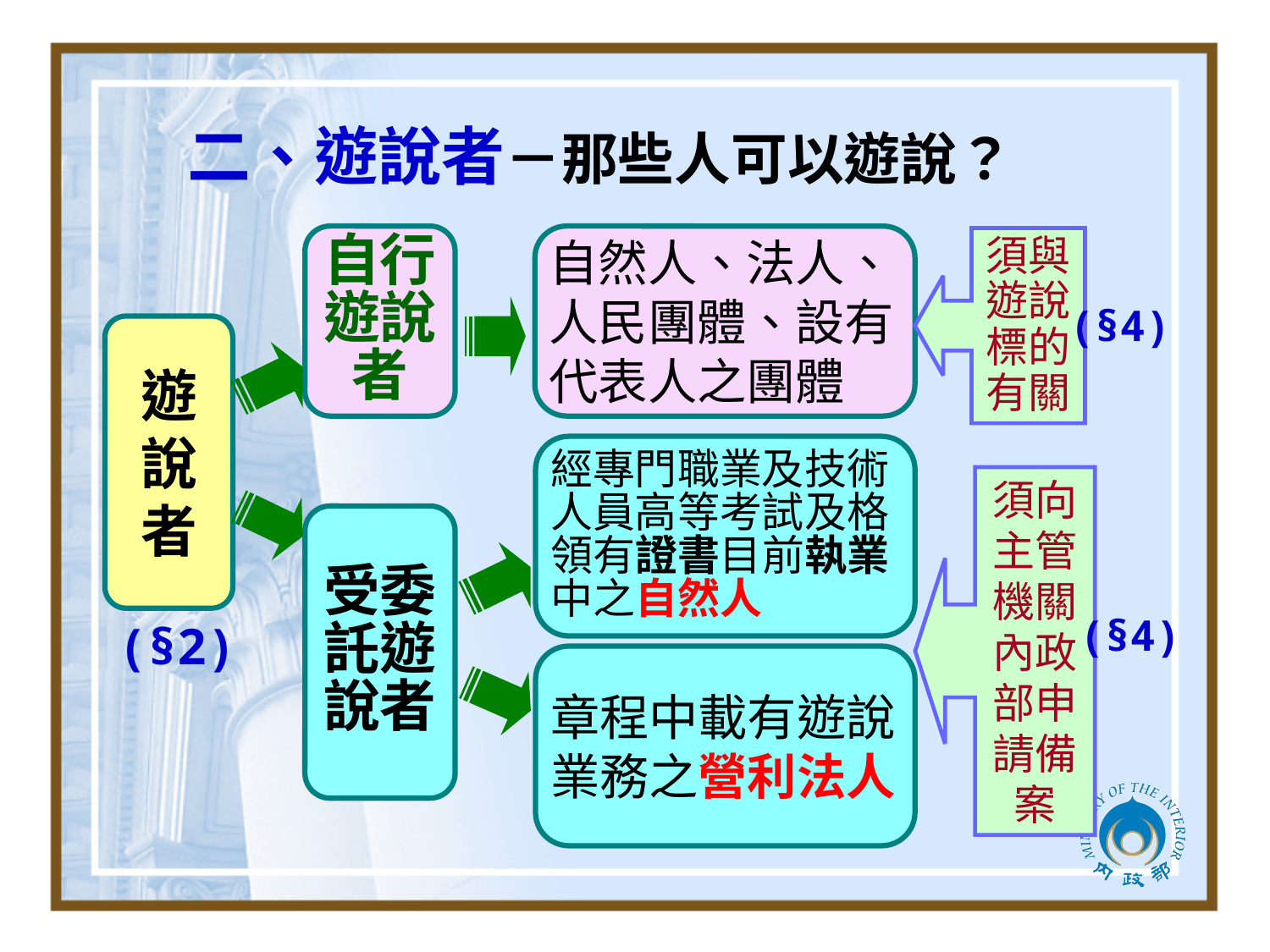

# 二、遊說者－那些人可以遊說？
自行遊說者
自然人、法人、人民團體、設有代表人之團體
須與遊說標的有關
(§4)

遊說者

經專門職業及技術人員高等考試及格領有證書目前執業中之自然人
須向主管機關內政部申請備案

受委託遊說者

(§4)
(§2)
章程中載有遊說業務之營利法人